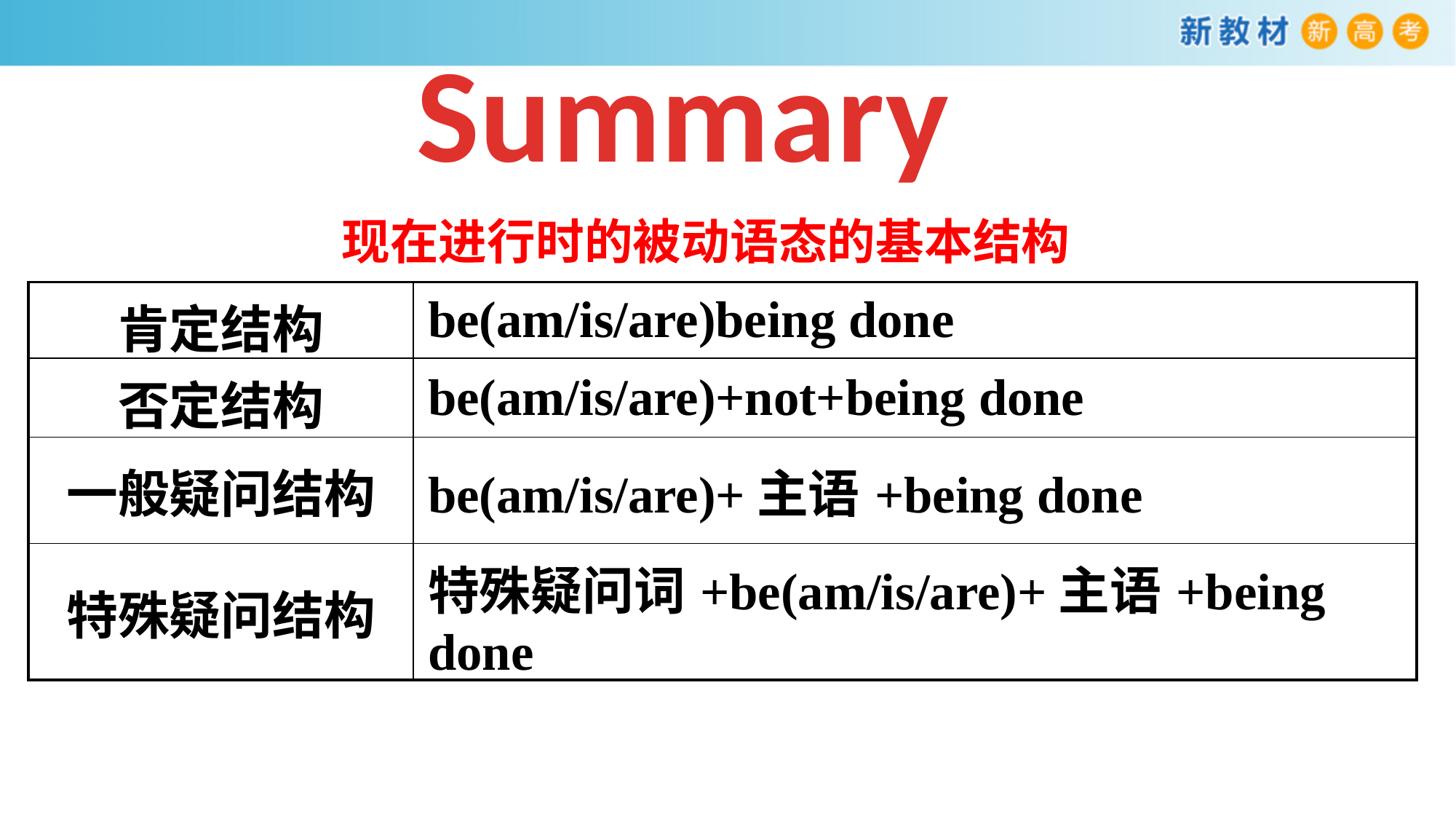

Summary
现在进行时的被动语态的基本结构
| 肯定结构 | be(am/is/are)being done |
| --- | --- |
| 否定结构 | be(am/is/are)+not+being done |
| 一般疑问结构 | be(am/is/are)+主语+being done |
| 特殊疑问结构 | 特殊疑问词+be(am/is/are)+主语+being done |